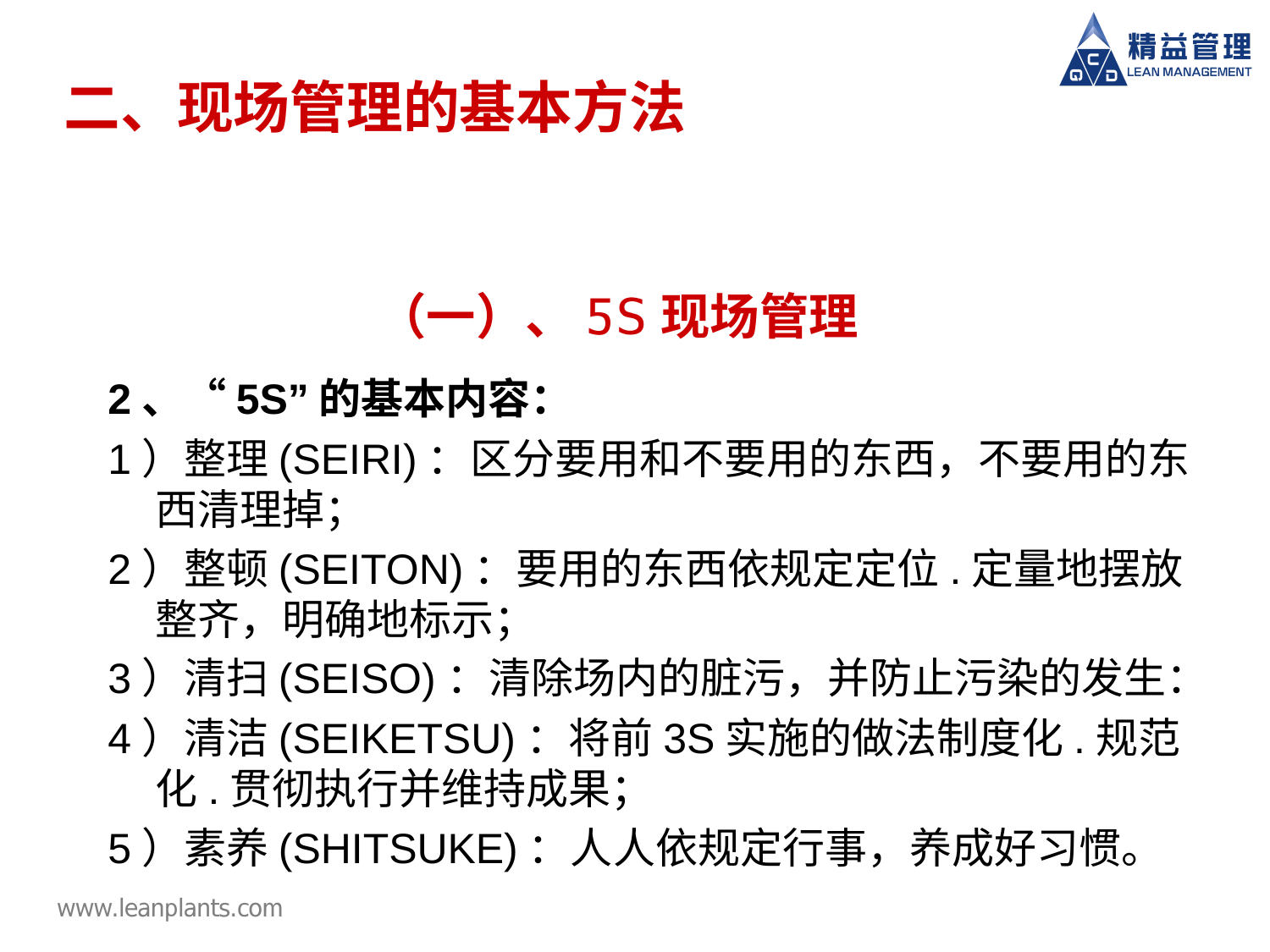

# 二、现场管理的基本方法
（一）、5S现场管理
2、“5S”的基本内容：
1）整理(SEIRI)：区分要用和不要用的东西，不要用的东西清理掉；
2）整顿(SEITON)：要用的东西依规定定位.定量地摆放整齐，明确地标示；
3）清扫(SEISO)：清除场内的脏污，并防止污染的发生：
4）清洁(SEIKETSU)：将前3S实施的做法制度化.规范化.贯彻执行并维持成果；
5）素养(SHITSUKE)：人人依规定行事，养成好习惯。